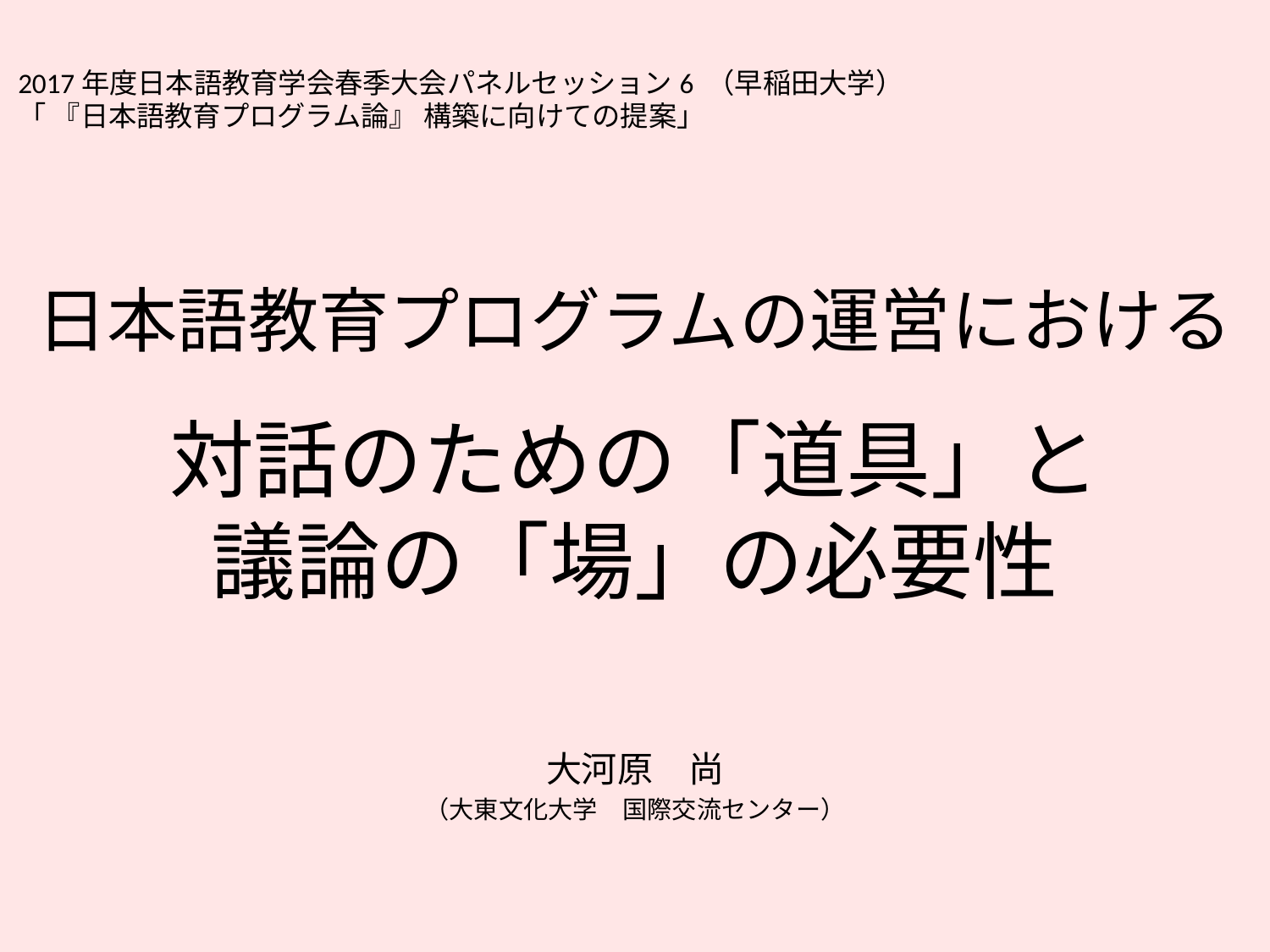

2017年度日本語教育学会春季大会パネルセッション6 （早稲田大学）
「 『日本語教育プログラム論』 構築に向けての提案」
# 日本語教育プログラムの運営における 　 対話のための「道具」と 議論の「場」の必要性
大河原　尚
（大東文化大学　国際交流センター）